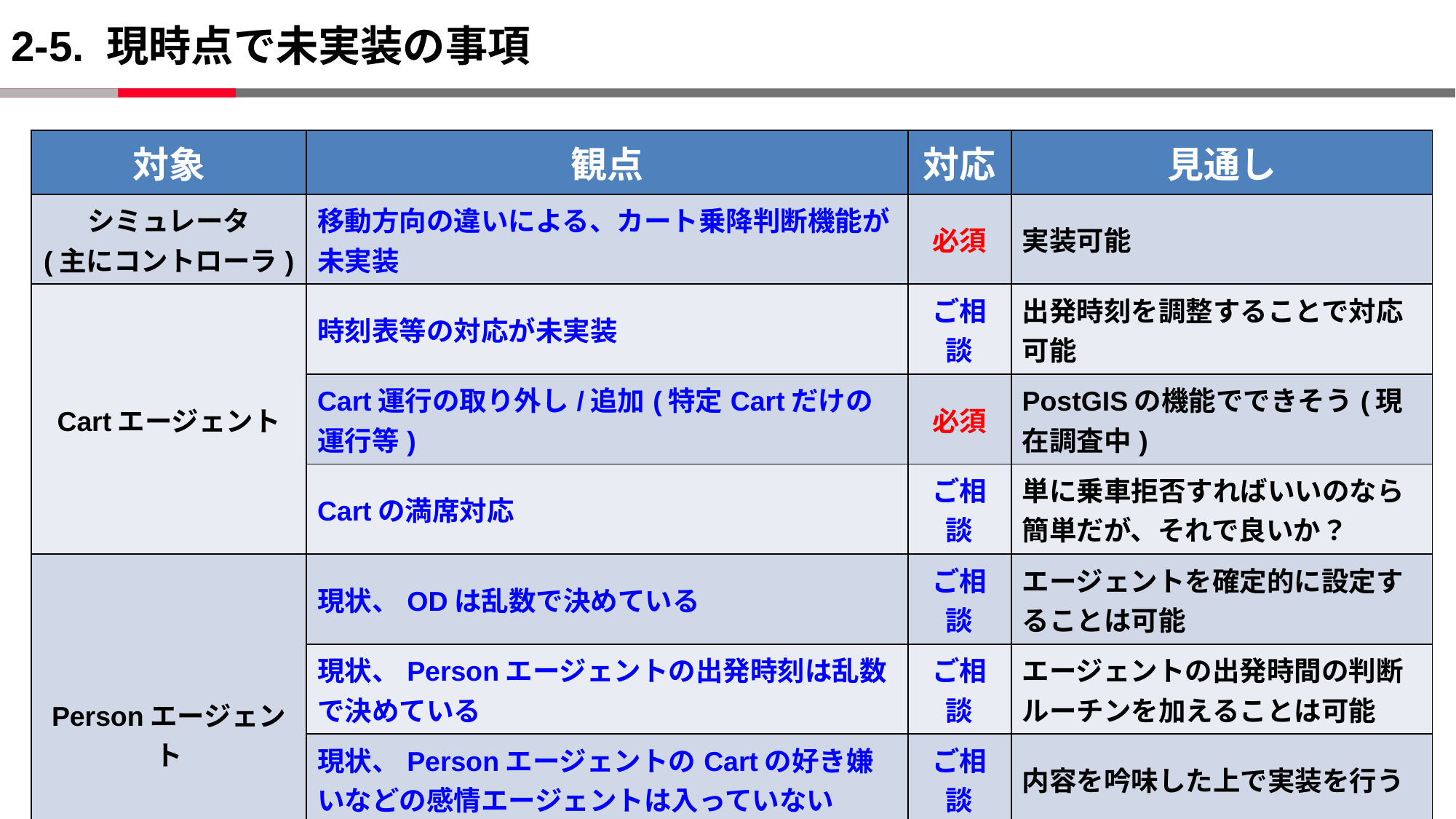

# 2-5. 現時点で未実装の事項
| 対象 | 観点 | 対応 | 見通し |
| --- | --- | --- | --- |
| シミュレータ (主にコントローラ) | 移動方向の違いによる、カート乗降判断機能が未実装 | 必須 | 実装可能 |
| Cartエージェント | 時刻表等の対応が未実装 | ご相談 | 出発時刻を調整することで対応可能 |
|  | Cart運行の取り外し/追加(特定Cartだけの運行等) | 必須 | PostGISの機能でできそう(現在調査中) |
|  | Cartの満席対応 | ご相談 | 単に乗車拒否すればいいのなら簡単だが、それで良いか？ |
| Personエージェント | 現状、ODは乱数で決めている | ご相談 | エージェントを確定的に設定することは可能 |
|  | 現状、Personエージェントの出発時刻は乱数で決めている | ご相談 | エージェントの出発時間の判断ルーチンを加えることは可能 |
|  | 現状、PersonエージェントのCartの好き嫌いなどの感情エージェントは入っていない | ご相談 | 内容を吟味した上で実装を行う |
|  | Personエージェント間の接触時間などは入っていない | ご相談 | 実装可能 |